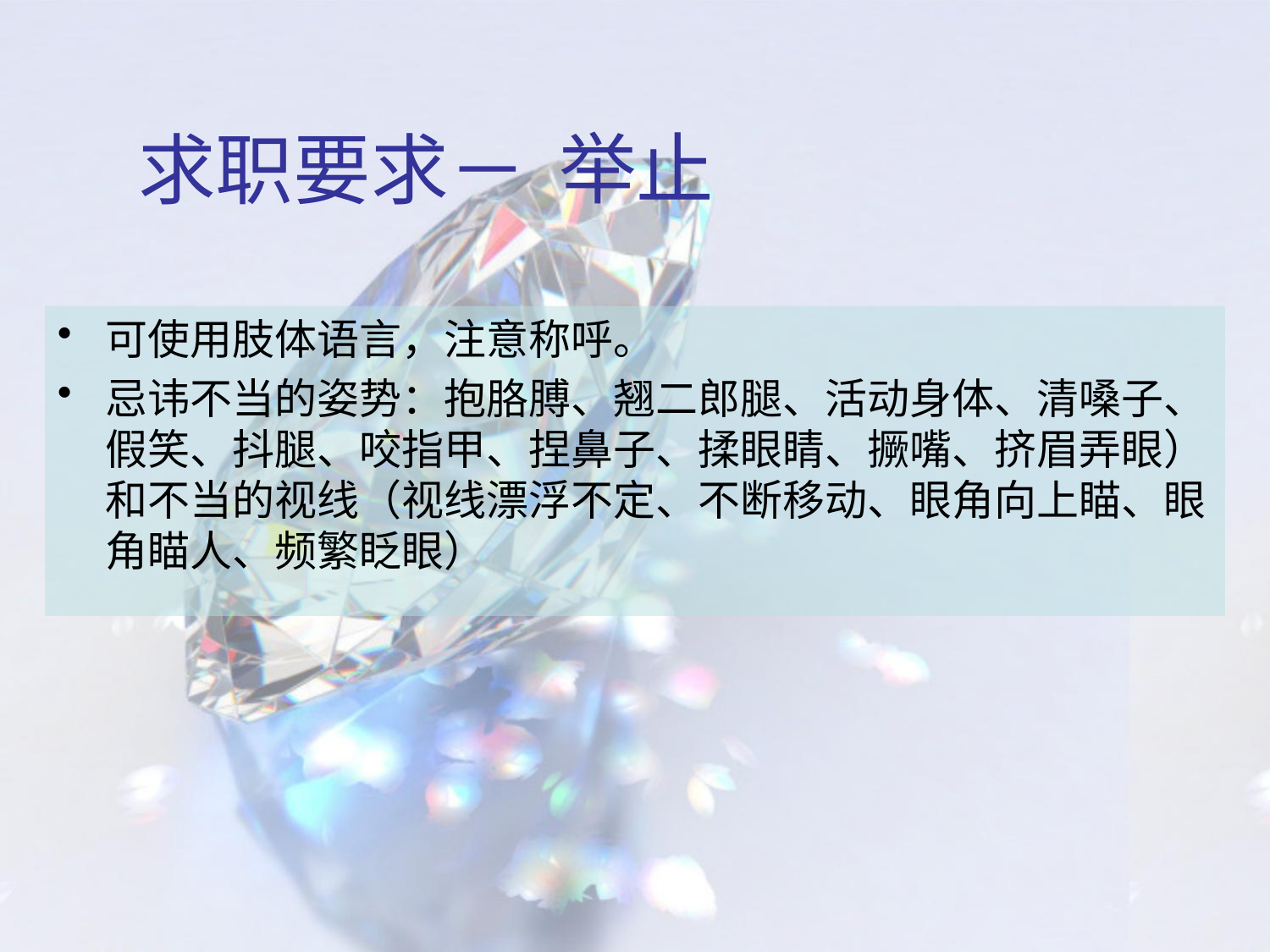

# 举止
求职要求－
可使用肢体语言，注意称呼。
忌讳不当的姿势：抱胳膊、翘二郎腿、活动身体、清嗓子、假笑、抖腿、咬指甲、捏鼻子、揉眼睛、撅嘴、挤眉弄眼）和不当的视线（视线漂浮不定、不断移动、眼角向上瞄、眼角瞄人、频繁眨眼）